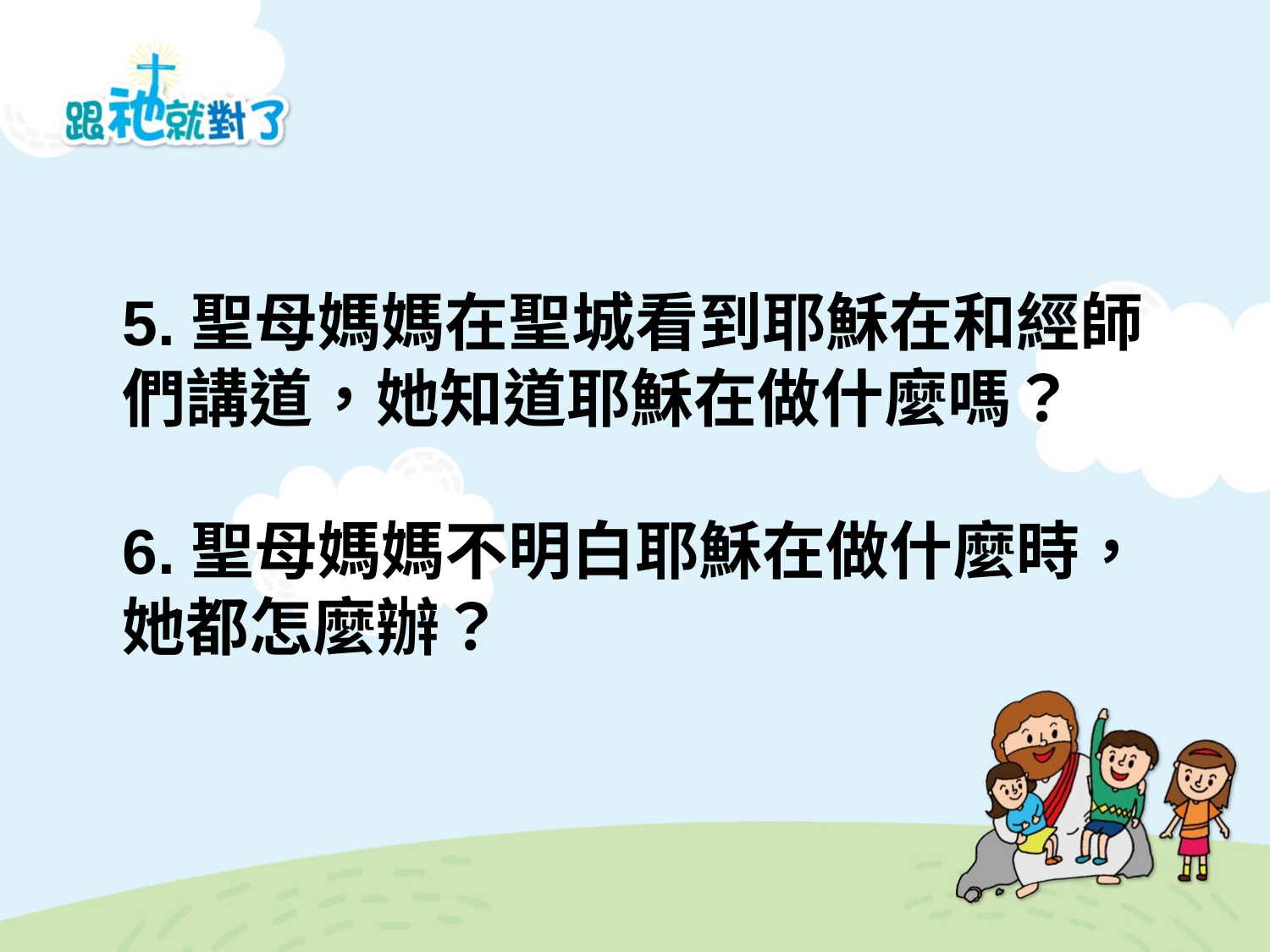

5.聖母媽媽在聖城看到耶穌在和經師們講道，她知道耶穌在做什麼嗎？

6.聖母媽媽不明白耶穌在做什麼時，她都怎麼辦？